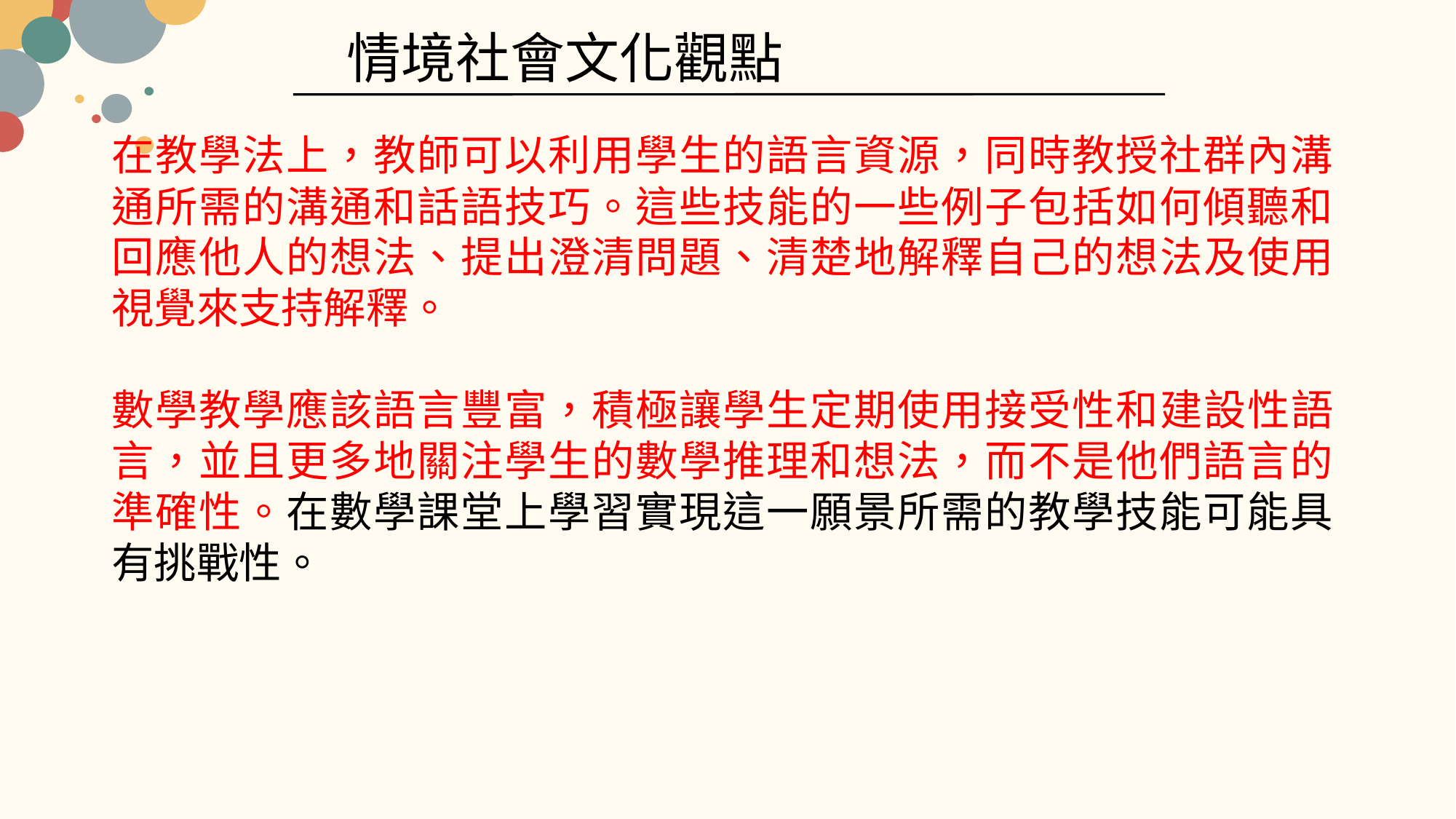

情境社會文化觀點
在教學法上，教師可以利用學生的語言資源，同時教授社群內溝通所需的溝通和話語技巧。這些技能的一些例子包括如何傾聽和回應他人的想法、提出澄清問題、清楚地解釋自己的想法及使用視覺來支持解釋。

數學教學應該語言豐富，積極讓學生定期使用接受性和建設性語言，並且更多地關注學生的數學推理和想法，而不是他們語言的準確性。在數學課堂上學習實現這一願景所需的教學技能可能具有挑戰性。